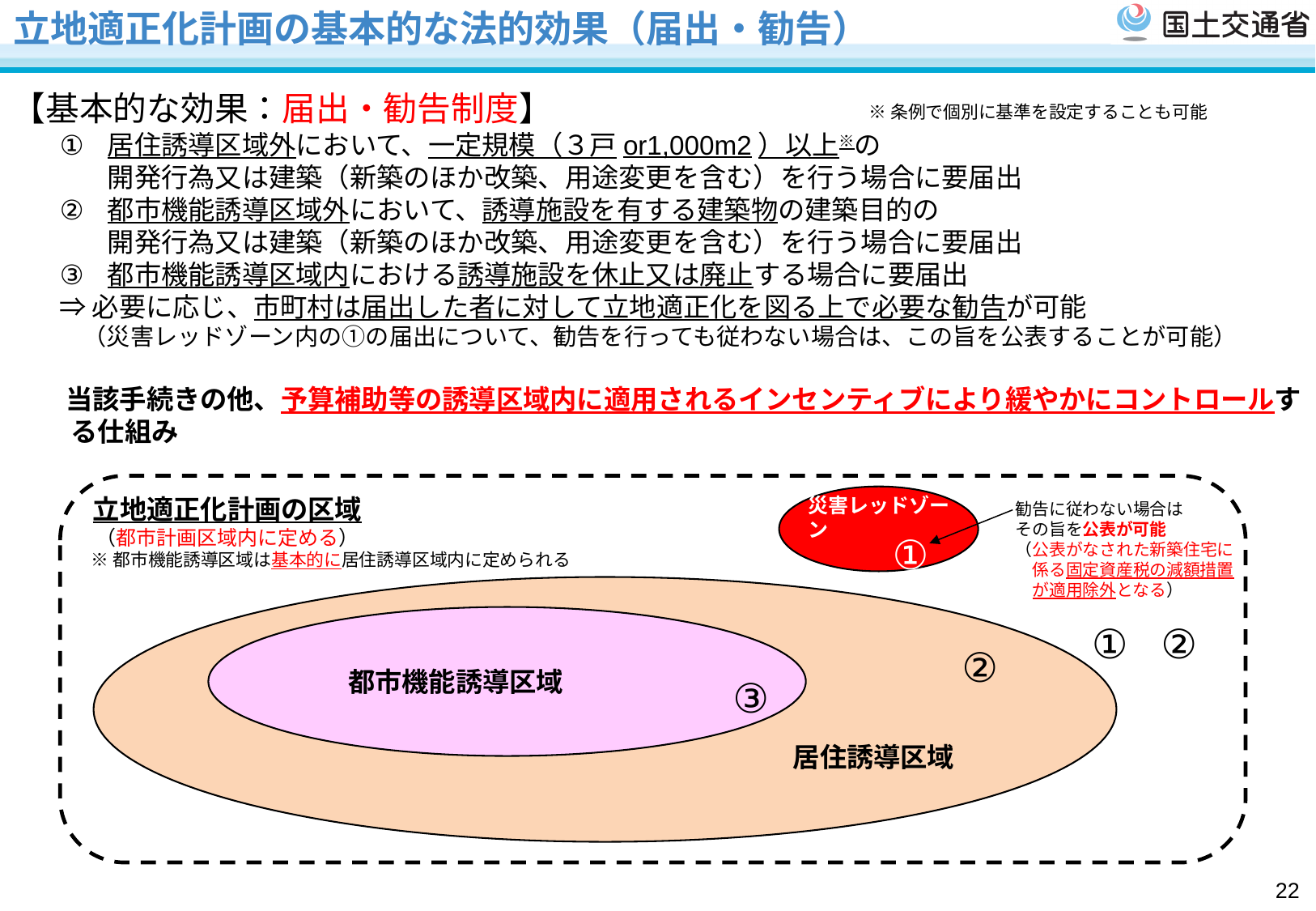

# 立地適正化計画の基本的な法的効果（届出・勧告）
【基本的な効果：届出・勧告制度】
居住誘導区域外において、一定規模（３戸or1,000m2）以上※の
開発行為又は建築（新築のほか改築、用途変更を含む）を行う場合に要届出
都市機能誘導区域外において、誘導施設を有する建築物の建築目的の
開発行為又は建築（新築のほか改築、用途変更を含む）を行う場合に要届出
都市機能誘導区域内における誘導施設を休止又は廃止する場合に要届出
　　⇒ 必要に応じ、市町村は届出した者に対して立地適正化を図る上で必要な勧告が可能
　　　（災害レッドゾーン内の①の届出について、勧告を行っても従わない場合は、この旨を公表することが可能）

　　当該手続きの他、予算補助等の誘導区域内に適用されるインセンティブにより緩やかにコントロールする仕組み
※条例で個別に基準を設定することも可能

立地適正化計画の区域
（都市計画区域内に定める）
災害レッドゾーン

勧告に従わない場合は
その旨を公表が可能
（公表がなされた新築住宅に
　係る固定資産税の減額措置
　が適用除外となる）
①
※都市機能誘導区域は基本的に居住誘導区域内に定められる
　　居住誘導区域

　　都市機能誘導区域
①
②
②
③
22